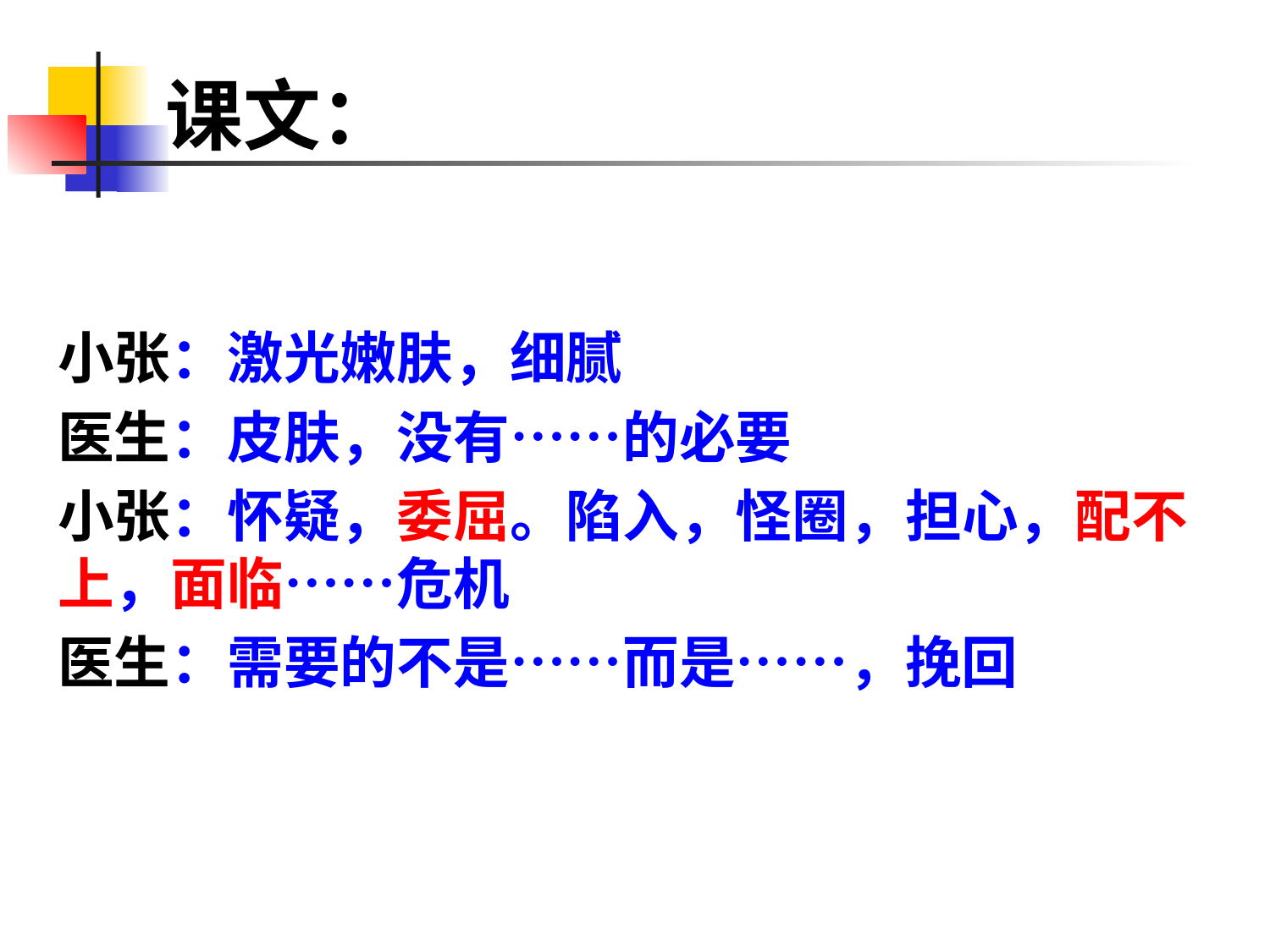

# 课文：
小张：激光嫩肤，细腻
医生：皮肤，没有……的必要
小张：怀疑，委屈。陷入，怪圈，担心，配不上，面临……危机
医生：需要的不是……而是……，挽回